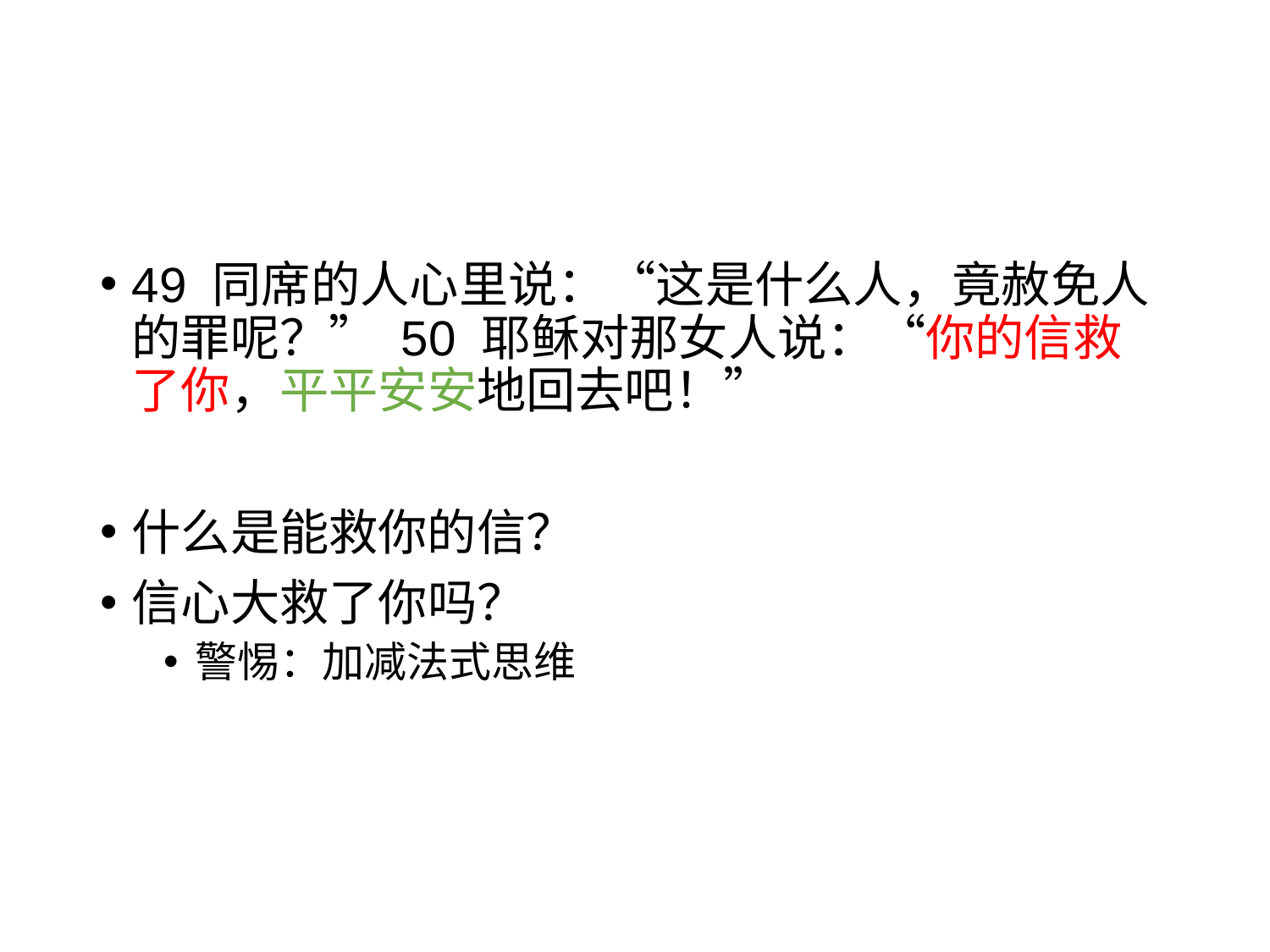

#
49 同席的人心里说：“这是什么人，竟赦免人的罪呢？” 50 耶稣对那女人说：“你的信救了你，平平安安地回去吧！”

什么是能救你的信？
信心大救了你吗？
警惕：加减法式思维